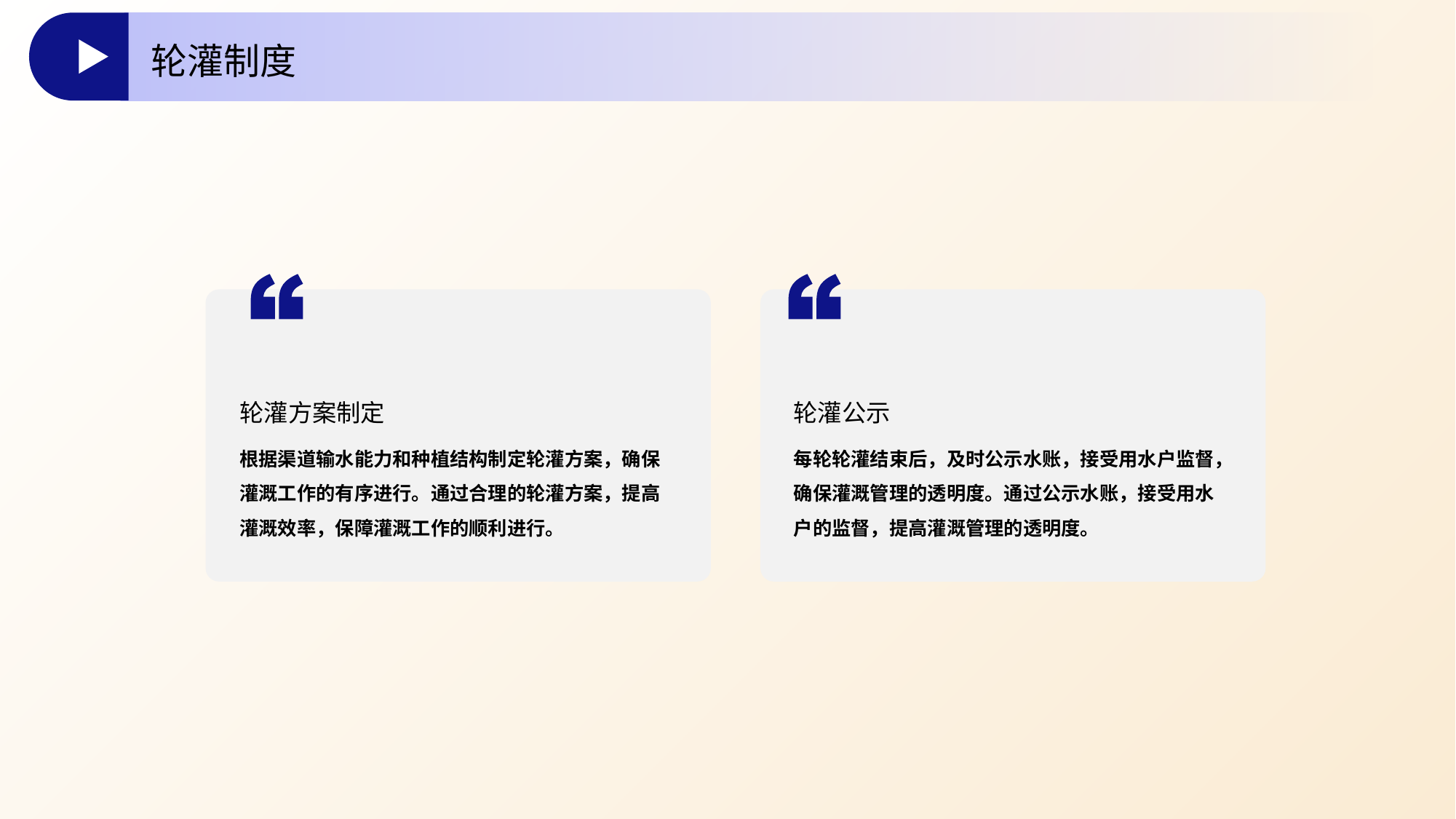

轮灌制度

轮灌方案制定
轮灌公示
根据渠道输水能力和种植结构制定轮灌方案，确保灌溉工作的有序进行。通过合理的轮灌方案，提高灌溉效率，保障灌溉工作的顺利进行。
每轮轮灌结束后，及时公示水账，接受用水户监督，确保灌溉管理的透明度。通过公示水账，接受用水户的监督，提高灌溉管理的透明度。